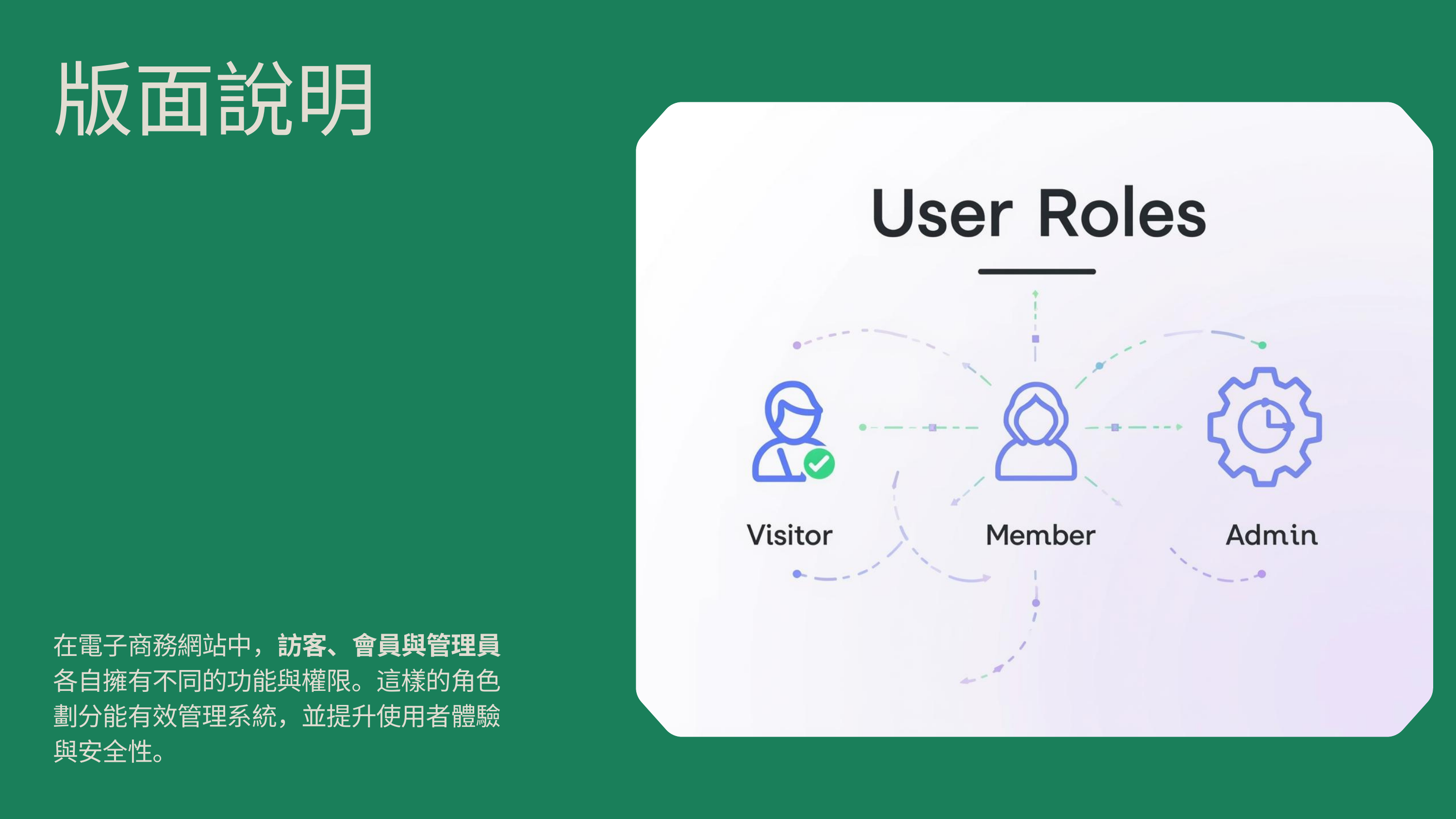

版面說明

在電子商務網站中，訪客、會員與管理員
各自擁有不同的功能與權限。這樣的角色
劃分能有效管理系統，並提升使用者體驗
與安全性。